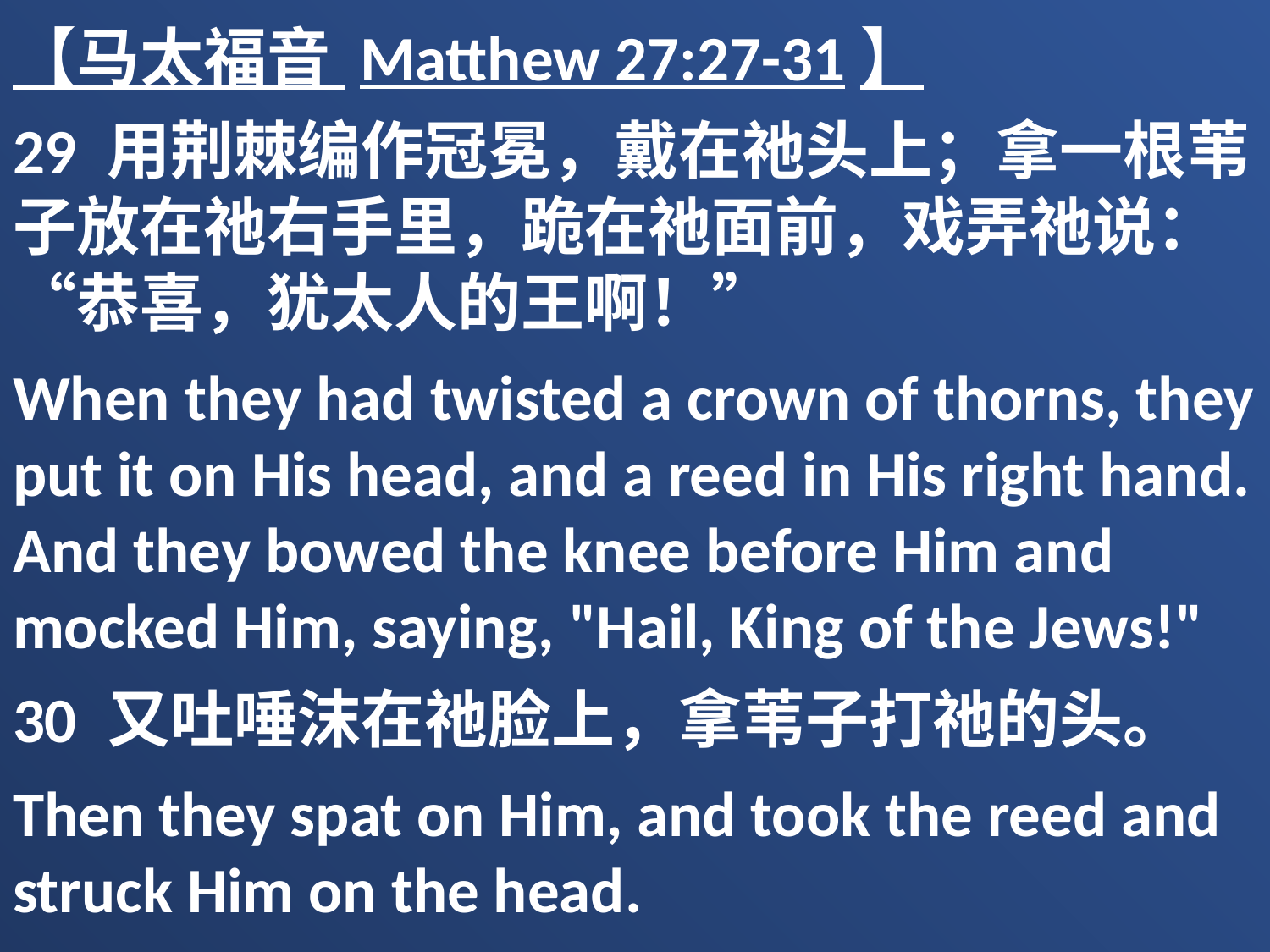

【马太福音 Matthew 27:27-31】
29 用荆棘编作冠冕，戴在祂头上；拿一根苇子放在祂右手里，跪在祂面前，戏弄祂说：“恭喜，犹太人的王啊！”
When they had twisted a crown of thorns, they put it on His head, and a reed in His right hand. And they bowed the knee before Him and mocked Him, saying, "Hail, King of the Jews!"
30 又吐唾沫在祂脸上，拿苇子打祂的头。
Then they spat on Him, and took the reed and struck Him on the head.